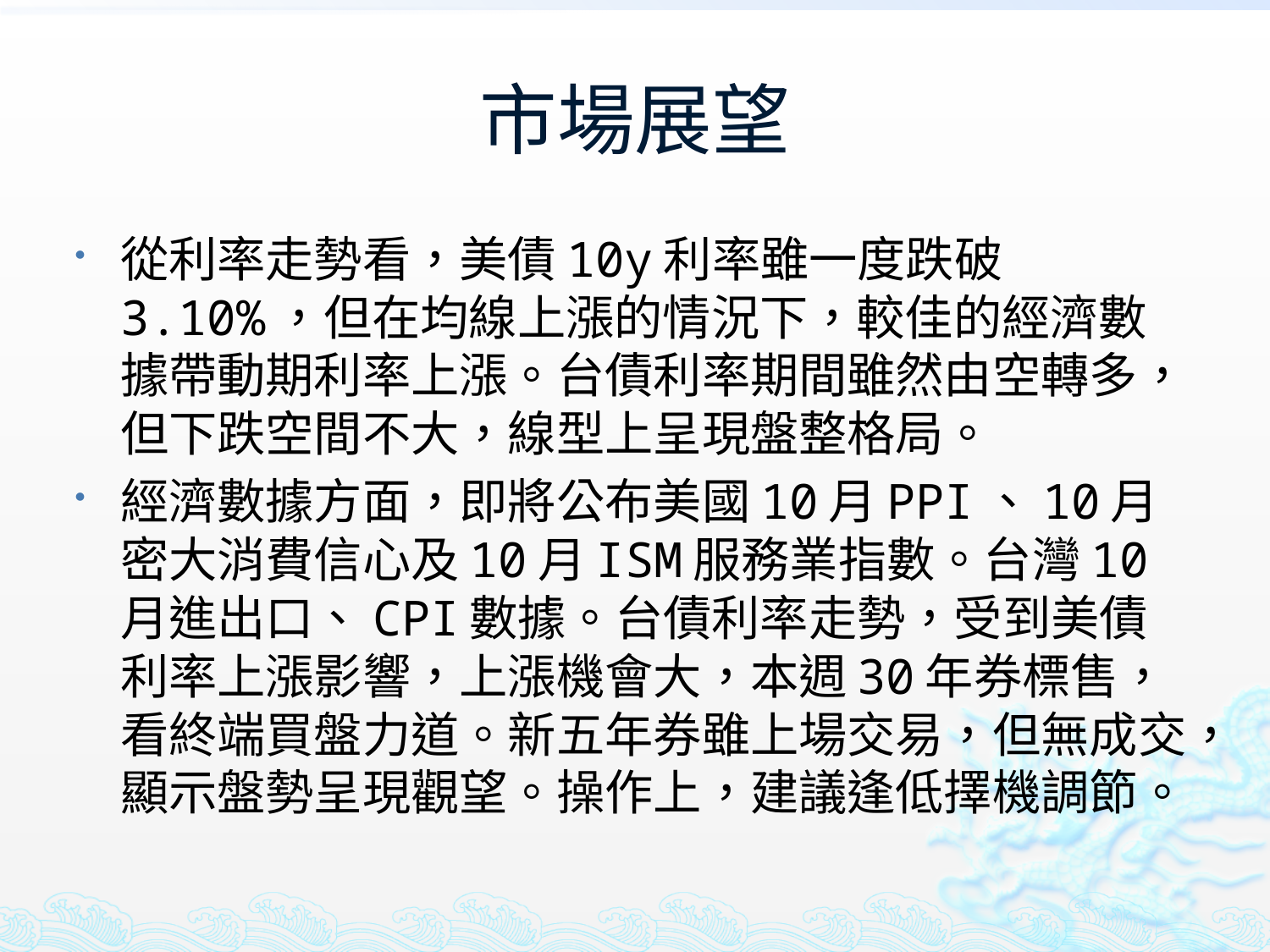

# 市場展望
從利率走勢看，美債10y利率雖一度跌破3.10%，但在均線上漲的情況下，較佳的經濟數據帶動期利率上漲。台債利率期間雖然由空轉多，但下跌空間不大，線型上呈現盤整格局。
經濟數據方面，即將公布美國10月PPI、10月密大消費信心及10月ISM服務業指數。台灣10月進出口、CPI數據。台債利率走勢，受到美債利率上漲影響，上漲機會大，本週30年券標售，看終端買盤力道。新五年券雖上場交易，但無成交，顯示盤勢呈現觀望。操作上，建議逢低擇機調節。